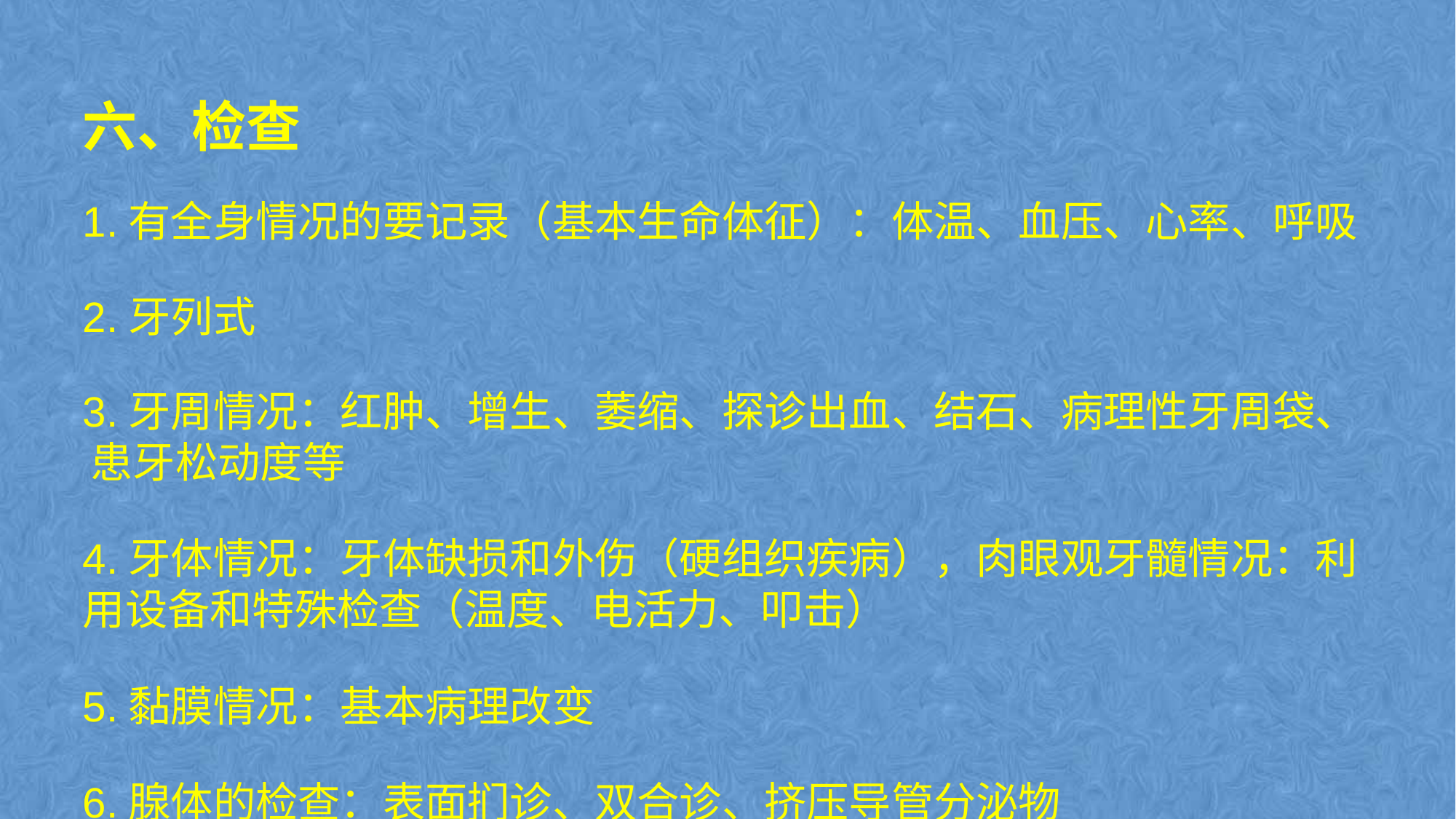

六、检查
1.有全身情况的要记录（基本生命体征）：体温、血压、心率、呼吸
2.牙列式
3.牙周情况：红肿、增生、萎缩、探诊出血、结石、病理性牙周袋、患牙松动度等
4.牙体情况：牙体缺损和外伤（硬组织疾病），肉眼观牙髓情况：利用设备和特殊检查（温度、电活力、叩击）
5.黏膜情况：基本病理改变
6.腺体的检查：表面扪诊、双合诊、挤压导管分泌物